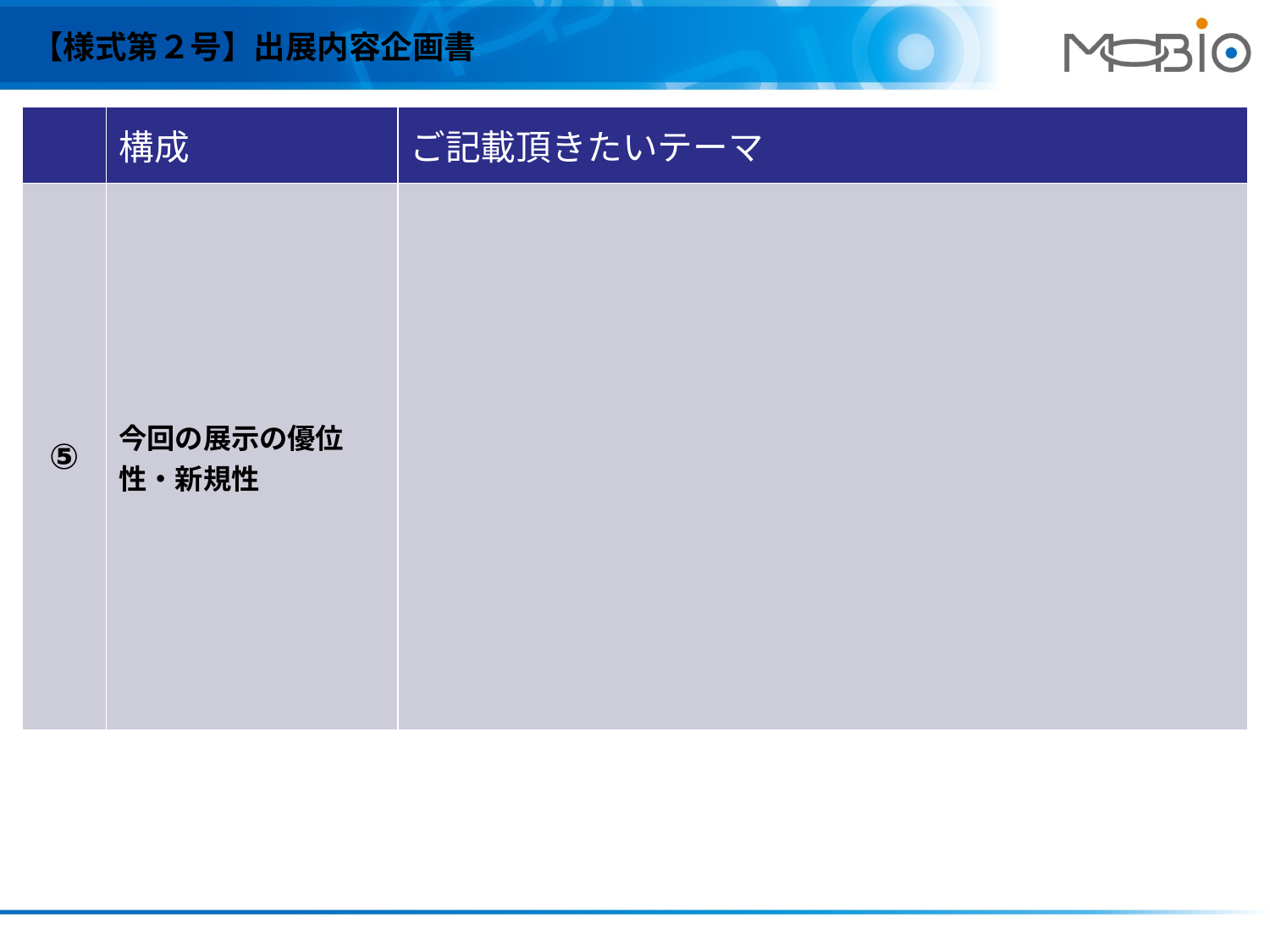

【様式第２号】出展内容企画書
|  | 構成 | ご記載頂きたいテーマ |
| --- | --- | --- |
| ⑤ | 今回の展示の優位性・新規性 |  |